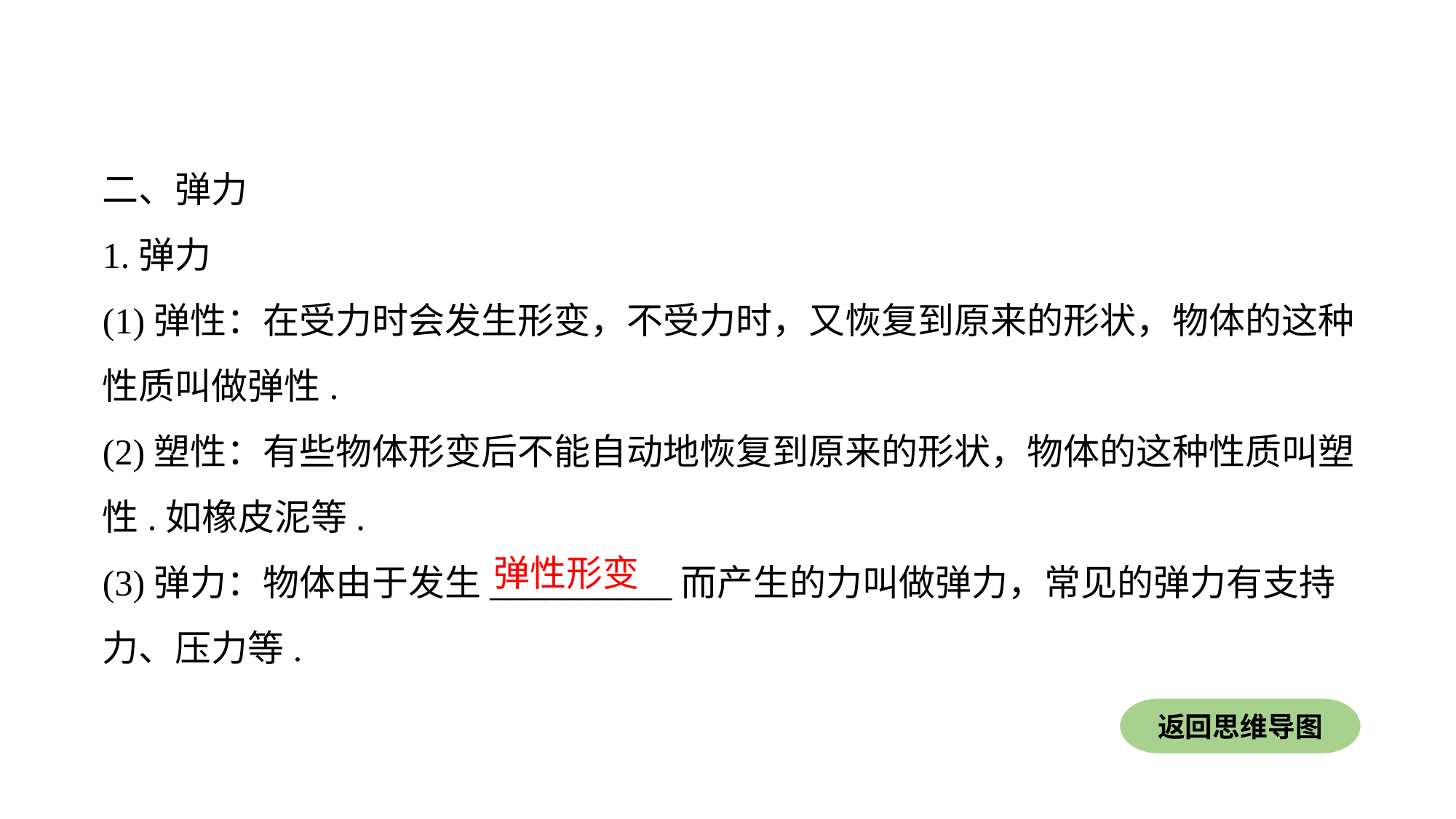

二、弹力
1.弹力
(1)弹性：在受力时会发生形变，不受力时，又恢复到原来的形状，物体的这种性质叫做弹性.
(2)塑性：有些物体形变后不能自动地恢复到原来的形状，物体的这种性质叫塑性.如橡皮泥等.
(3)弹力：物体由于发生__________而产生的力叫做弹力，常见的弹力有支持力、压力等.

弹性形变
返回思维导图